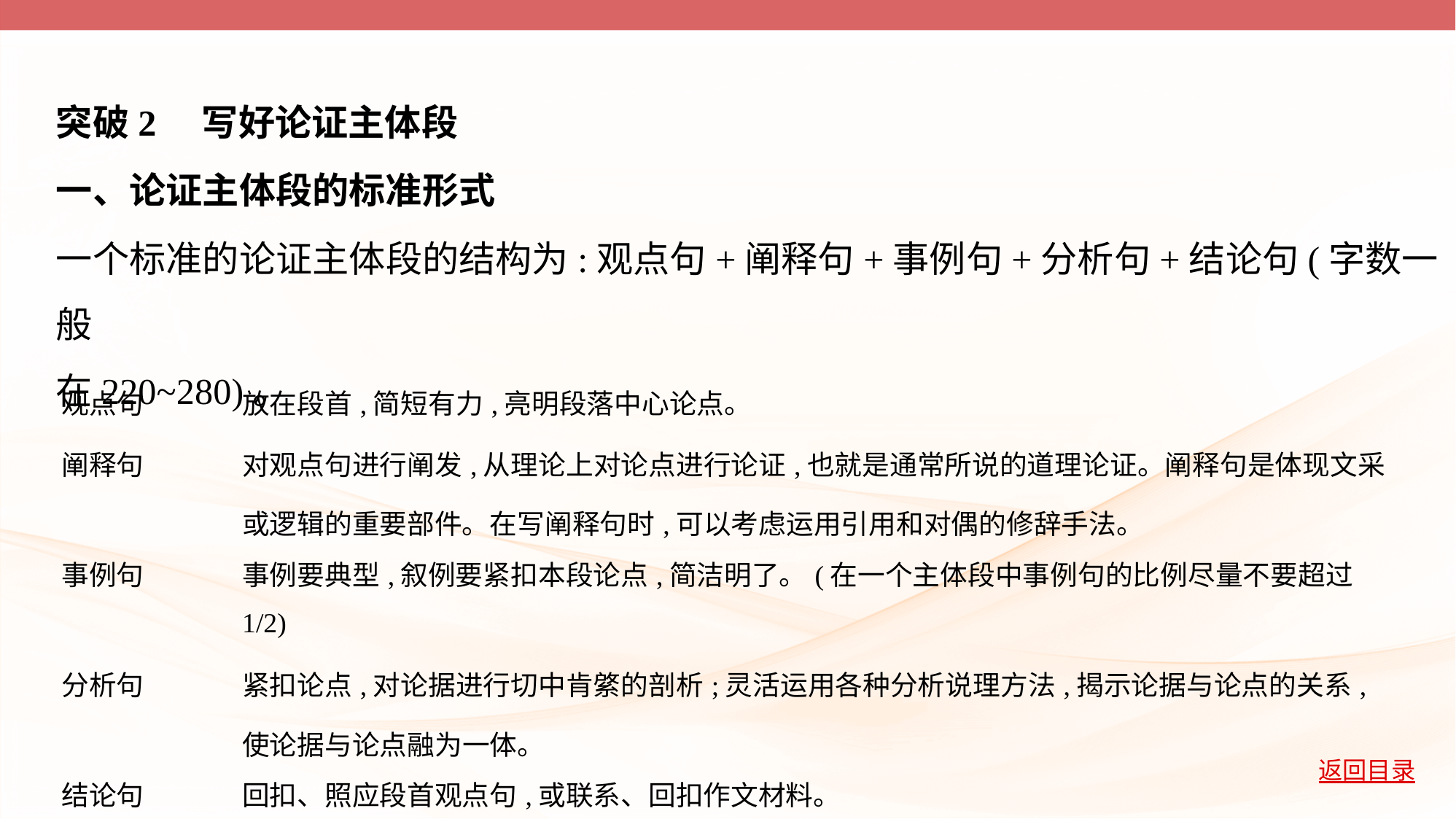

突破2　写好论证主体段
一、论证主体段的标准形式
一个标准的论证主体段的结构为:观点句+阐释句+事例句+分析句+结论句(字数一般
在220~280)。
| 观点句 | 放在段首,简短有力,亮明段落中心论点。 |
| --- | --- |
| 阐释句 | 对观点句进行阐发,从理论上对论点进行论证,也就是通常所说的道理论证。阐释句是体现文采或逻辑的重要部件。在写阐释句时,可以考虑运用引用和对偶的修辞手法。 |
| 事例句 | 事例要典型,叙例要紧扣本段论点,简洁明了。(在一个主体段中事例句的比例尽量不要超过1/2) |
| 分析句 | 紧扣论点,对论据进行切中肯綮的剖析;灵活运用各种分析说理方法,揭示论据与论点的关系,使论据与论点融为一体。 |
| 结论句 | 回扣、照应段首观点句,或联系、回扣作文材料。 |